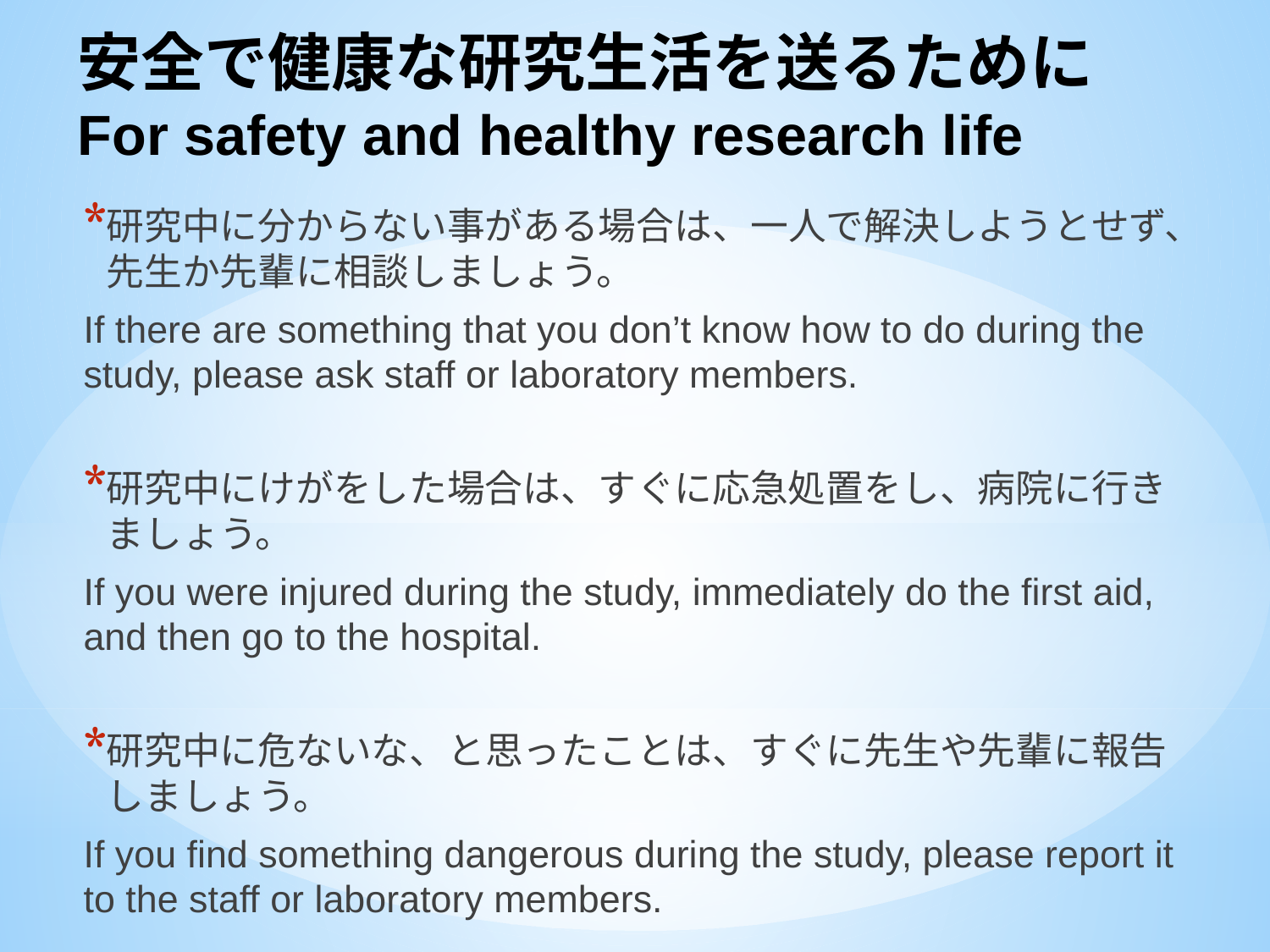

# 安全で健康な研究生活を送るために For safety and healthy research life
研究中に分からない事がある場合は、一人で解決しようとせず、先生か先輩に相談しましょう。
If there are something that you don’t know how to do during the study, please ask staff or laboratory members.

研究中にけがをした場合は、すぐに応急処置をし、病院に行きましょう。
If you were injured during the study, immediately do the first aid, and then go to the hospital.

研究中に危ないな、と思ったことは、すぐに先生や先輩に報告しましょう。
If you find something dangerous during the study, please report it to the staff or laboratory members.